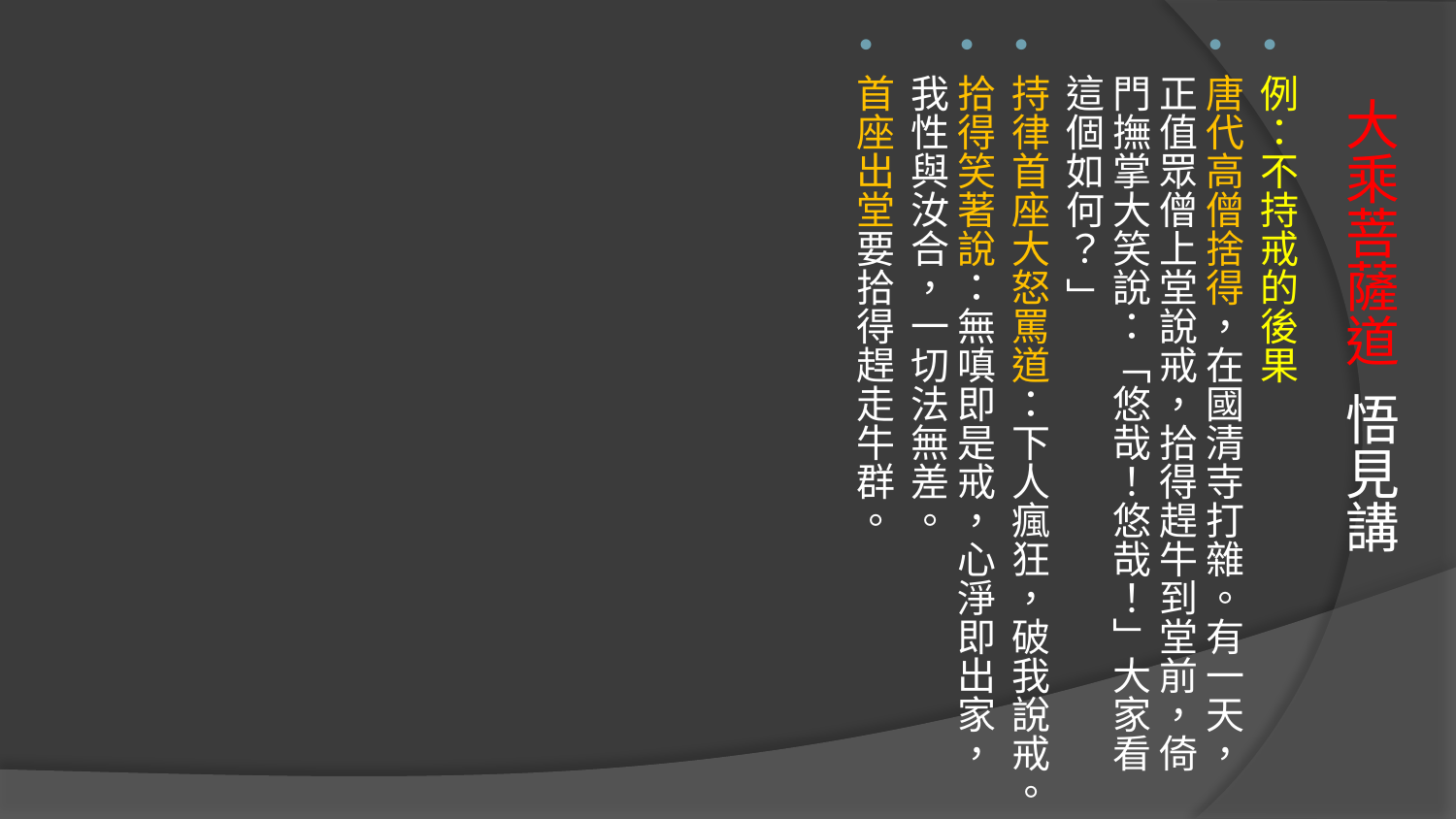

例：不持戒的後果
唐代高僧捨得，在國清寺打雜。有一天，正值眾僧上堂說戒，拾得趕牛到堂前，倚門撫掌大笑說：「悠哉！悠哉！」大家看這個如何？ 」
持律首座大怒罵道：下人瘋狂，破我說戒。
拾得笑著說：無嗔即是戒，心淨即出家，我性與汝合，一切法無差。
首座出堂要拾得趕走牛群。

# 大乘菩薩道  悟見講